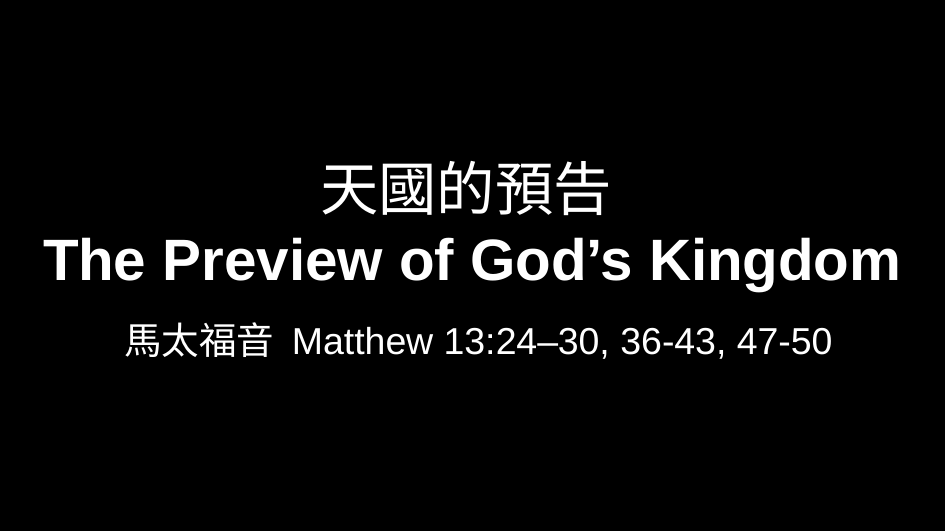

# 天國的預告 The Preview of God’s Kingdom
馬太福音 Matthew 13:24–30, 36-43, 47-50